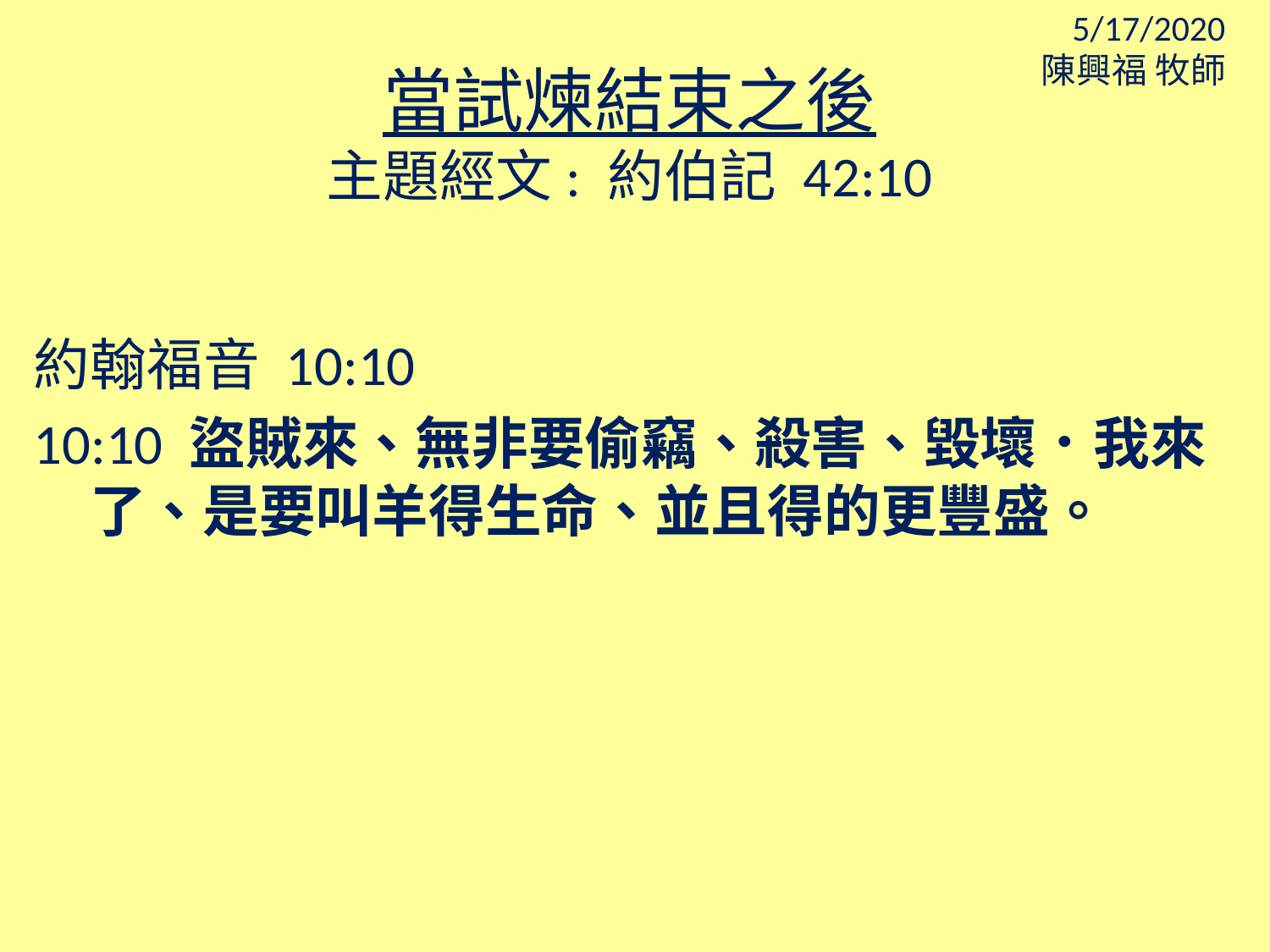

5/17/2020
陳興福 牧師
當試煉結束之後
主題經文: 約伯記 42:10

約翰福音 10:10
10:10 盜賊來、無非要偷竊、殺害、毀壞．我來了、是要叫羊得生命、並且得的更豐盛。